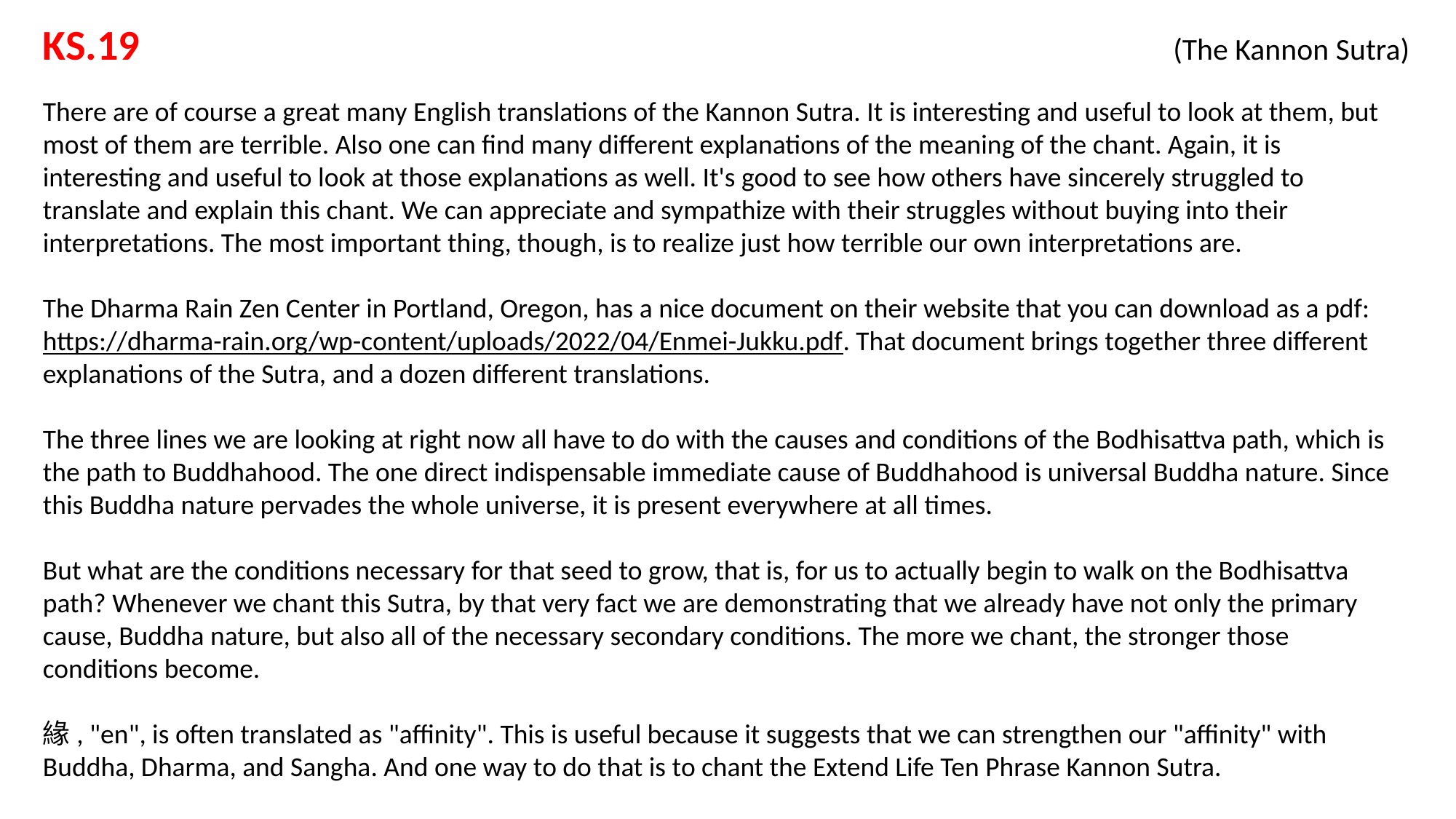

KS.19  			  			                                      (The Kannon Sutra)
There are of course a great many English translations of the Kannon Sutra. It is interesting and useful to look at them, but most of them are terrible. Also one can find many different explanations of the meaning of the chant. Again, it is interesting and useful to look at those explanations as well. It's good to see how others have sincerely struggled to translate and explain this chant. We can appreciate and sympathize with their struggles without buying into their interpretations. The most important thing, though, is to realize just how terrible our own interpretations are.

The Dharma Rain Zen Center in Portland, Oregon, has a nice document on their website that you can download as a pdf:
https://dharma-rain.org/wp-content/uploads/2022/04/Enmei-Jukku.pdf. That document brings together three different explanations of the Sutra, and a dozen different translations.

The three lines we are looking at right now all have to do with the causes and conditions of the Bodhisattva path, which is the path to Buddhahood. The one direct indispensable immediate cause of Buddhahood is universal Buddha nature. Since this Buddha nature pervades the whole universe, it is present everywhere at all times.

But what are the conditions necessary for that seed to grow, that is, for us to actually begin to walk on the Bodhisattva path? Whenever we chant this Sutra, by that very fact we are demonstrating that we already have not only the primary cause, Buddha nature, but also all of the necessary secondary conditions. The more we chant, the stronger those conditions become.

緣, "en", is often translated as "affinity". This is useful because it suggests that we can strengthen our "affinity" with Buddha, Dharma, and Sangha. And one way to do that is to chant the Extend Life Ten Phrase Kannon Sutra.